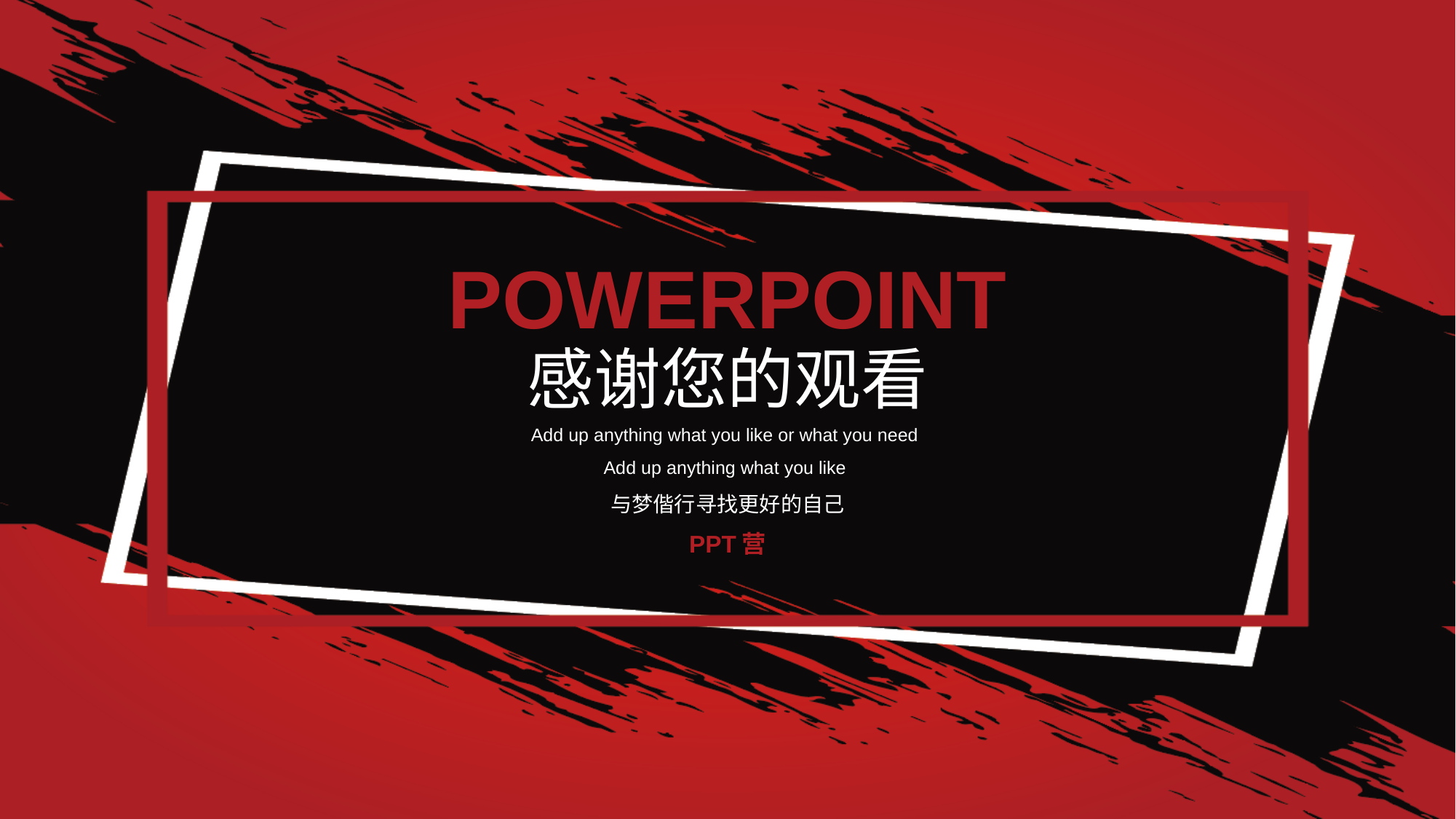

POWERPOINT
感谢您的观看
Add up anything what you like or what you need
Add up anything what you like
与梦偕行寻找更好的自己
PPT营